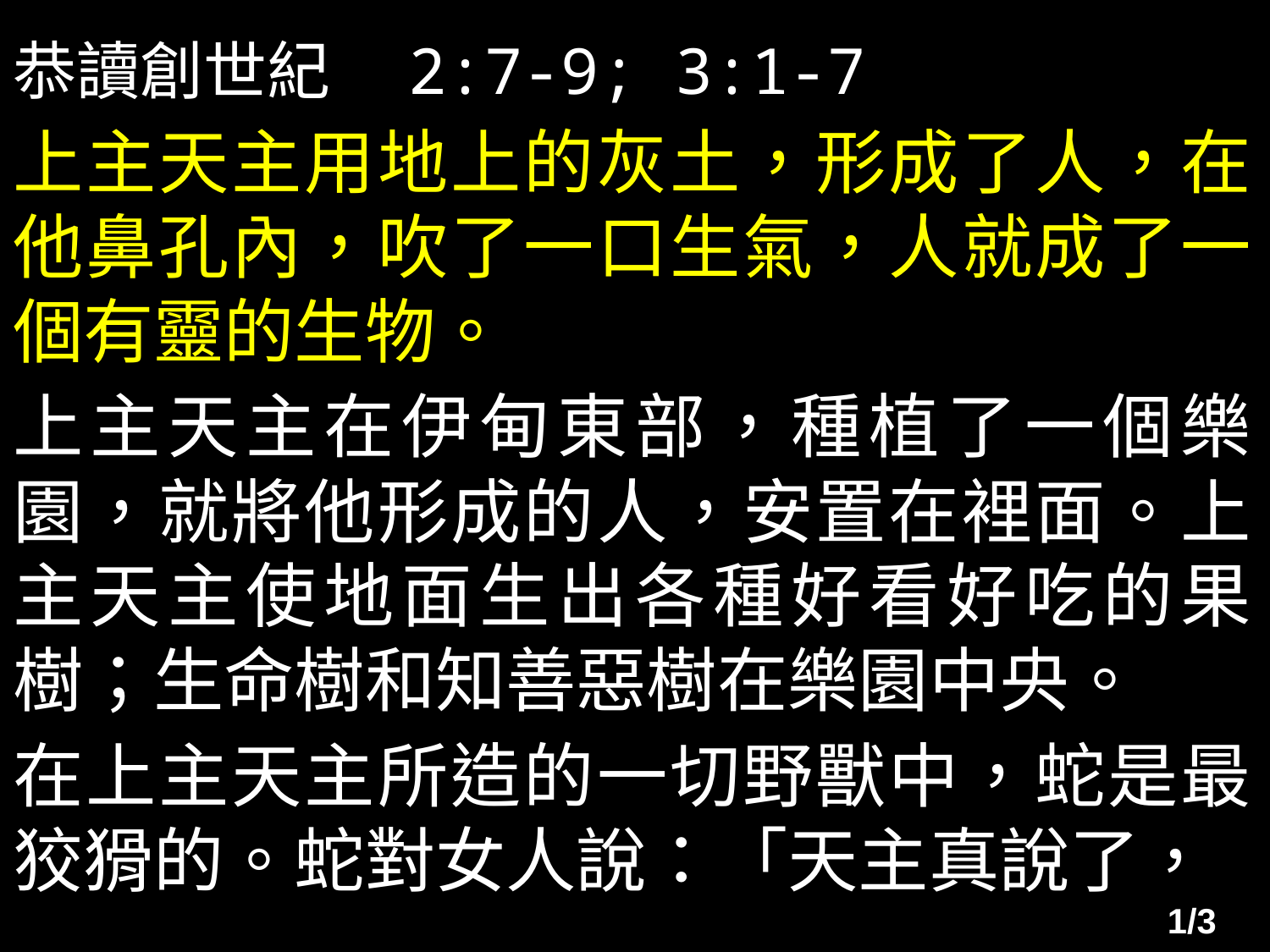

恭讀創世紀　2:7-9; 3:1-7
上主天主用地上的灰土，形成了人，在他鼻孔內，吹了一口生氣，人就成了一個有靈的生物。
上主天主在伊甸東部，種植了一個樂園，就將他形成的人，安置在裡面。上主天主使地面生出各種好看好吃的果樹；生命樹和知善惡樹在樂園中央。
在上主天主所造的一切野獸中，蛇是最狡猾的。蛇對女人說：「天主真說了，
1/3